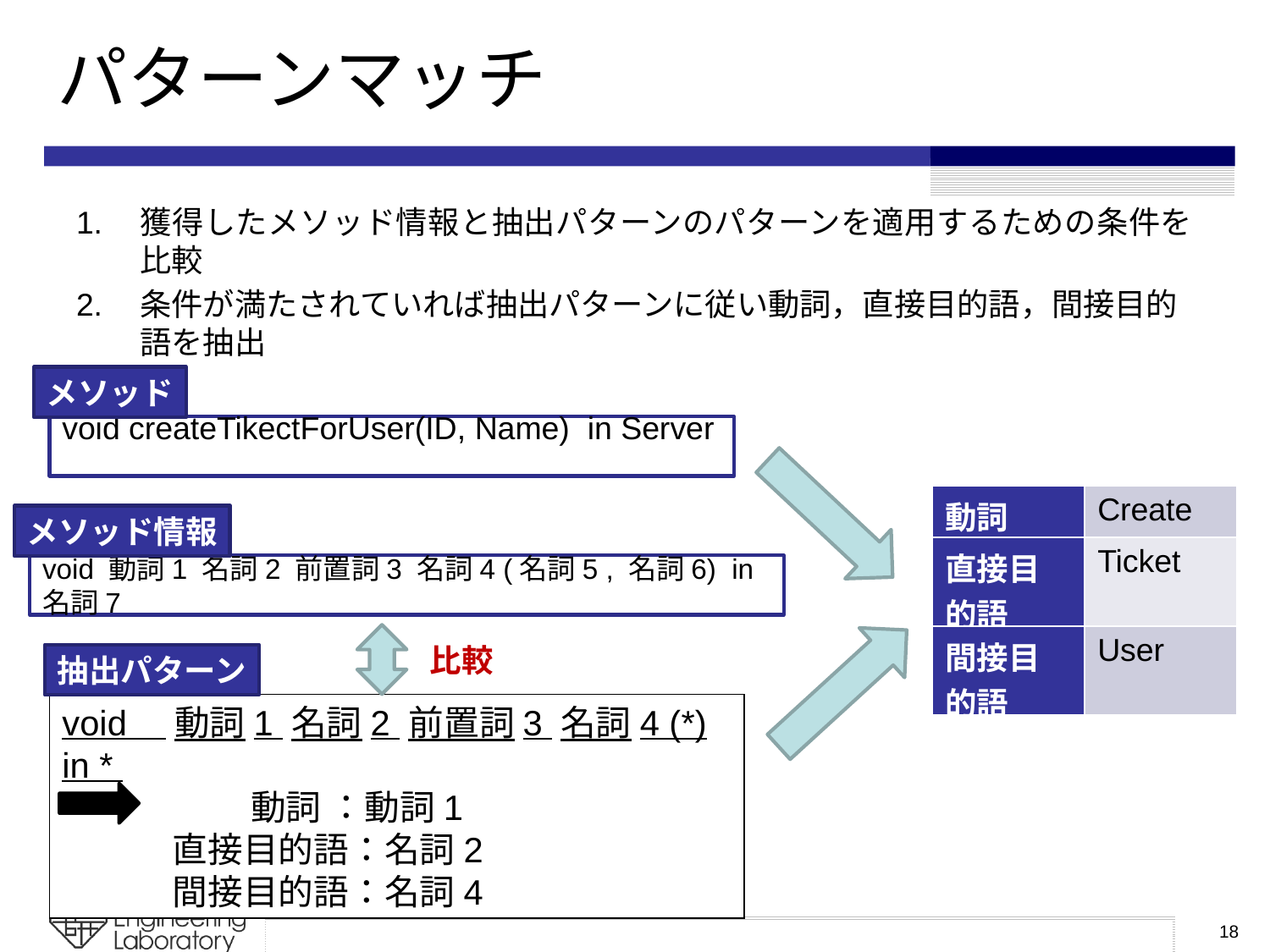

# パターンマッチ
獲得したメソッド情報と抽出パターンのパターンを適用するための条件を比較
条件が満たされていれば抽出パターンに従い動詞，直接目的語，間接目的語を抽出

メソッド
void createTikectForUser(ID, Name)  in Server

| 動詞 | Create |
| --- | --- |
| 直接目的語 | Ticket |
| 間接目的語 | User |
メソッド情報
void 動詞1 名詞2 前置詞3 名詞4 (名詞5 , 名詞6)  in 名詞7

比較
抽出パターン

void    動詞1 名詞2 前置詞3 名詞4 (*) in *
                       動詞 ：動詞1
             直接目的語：名詞2
             間接目的語：名詞4

18